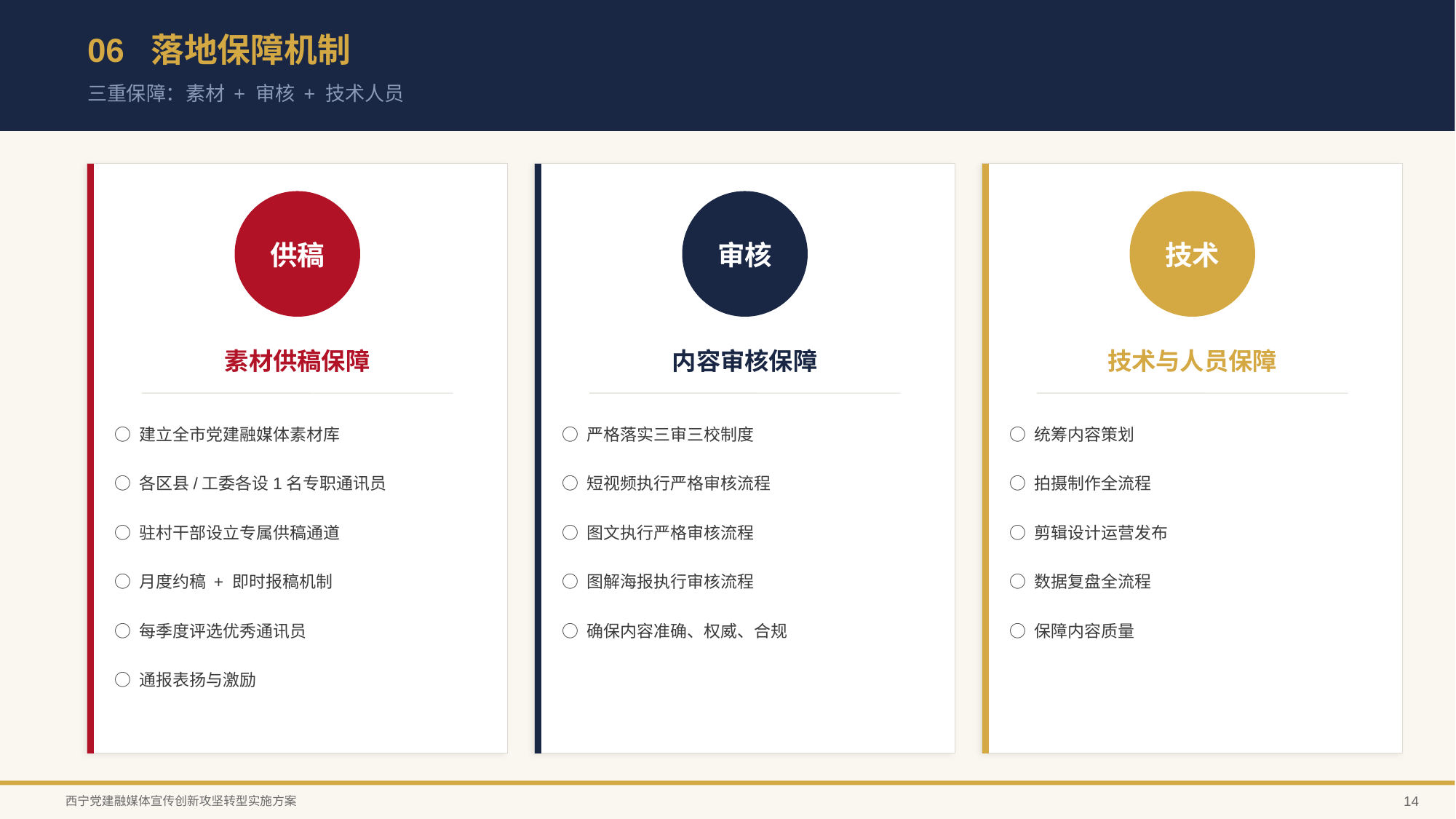

06  落地保障机制
三重保障：素材 + 审核 + 技术人员

供稿
审核
技术
素材供稿保障
内容审核保障
技术与人员保障

○ 建立全市党建融媒体素材库
○ 严格落实三审三校制度
○ 统筹内容策划
○ 各区县/工委各设1名专职通讯员
○ 短视频执行严格审核流程
○ 拍摄制作全流程
○ 驻村干部设立专属供稿通道
○ 图文执行严格审核流程
○ 剪辑设计运营发布
○ 月度约稿 + 即时报稿机制
○ 图解海报执行审核流程
○ 数据复盘全流程
○ 每季度评选优秀通讯员
○ 确保内容准确、权威、合规
○ 保障内容质量
○ 通报表扬与激励

西宁党建融媒体宣传创新攻坚转型实施方案
14